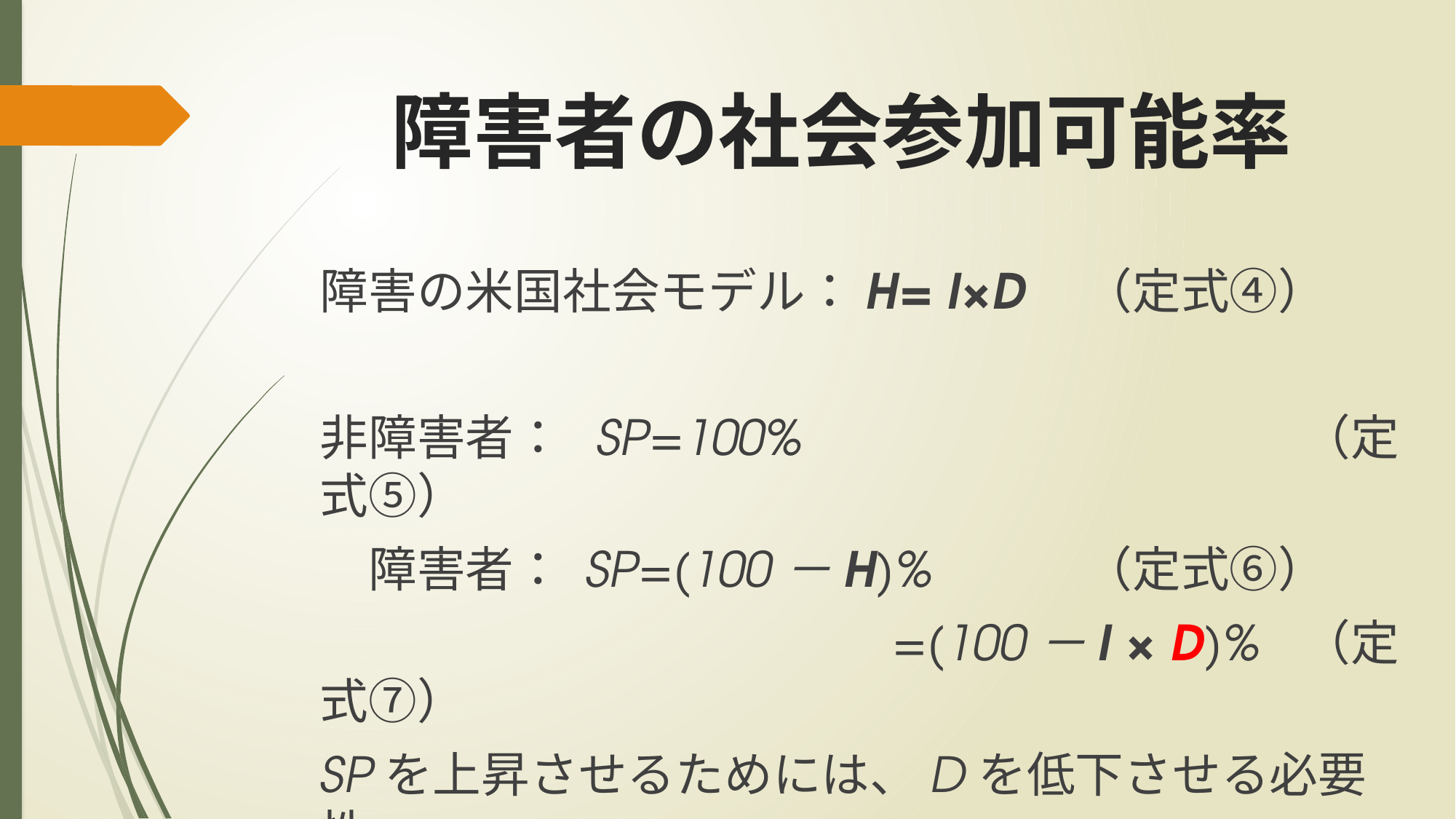

# 障害者の社会参加可能率
障害の米国社会モデル：	H= I×D	（定式④）

非障害者：  SP=100%					（定式⑤）
　障害者： SP=(100－H)% 		（定式⑥）
					  =(100－I × D)% 	（定式⑦）
SPを上昇させるためには、Dを低下させる必要性
D→0 ならばバリアフリー化